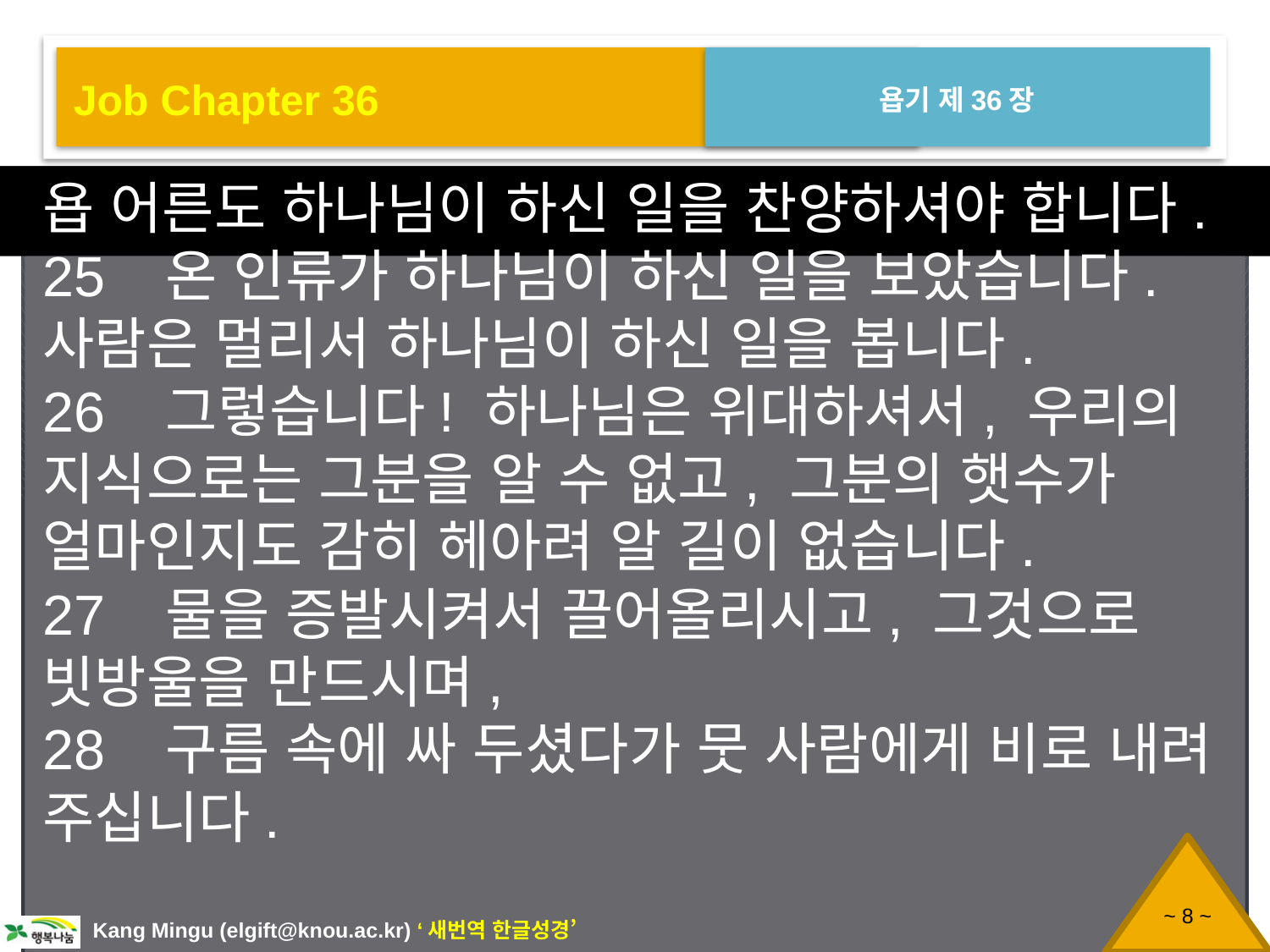

Job Chapter 36
욥기 제36장
욥 어른도 하나님이 하신 일을 찬양하셔야 합니다.
25   온 인류가 하나님이 하신 일을 보았습니다. 사람은 멀리서 하나님이 하신 일을 봅니다.
26   그렇습니다! 하나님은 위대하셔서, 우리의 지식으로는 그분을 알 수 없고, 그분의 햇수가 얼마인지도 감히 헤아려 알 길이 없습니다.
27   물을 증발시켜서 끌어올리시고, 그것으로 빗방울을 만드시며,
28   구름 속에 싸 두셨다가 뭇 사람에게 비로 내려 주십니다.